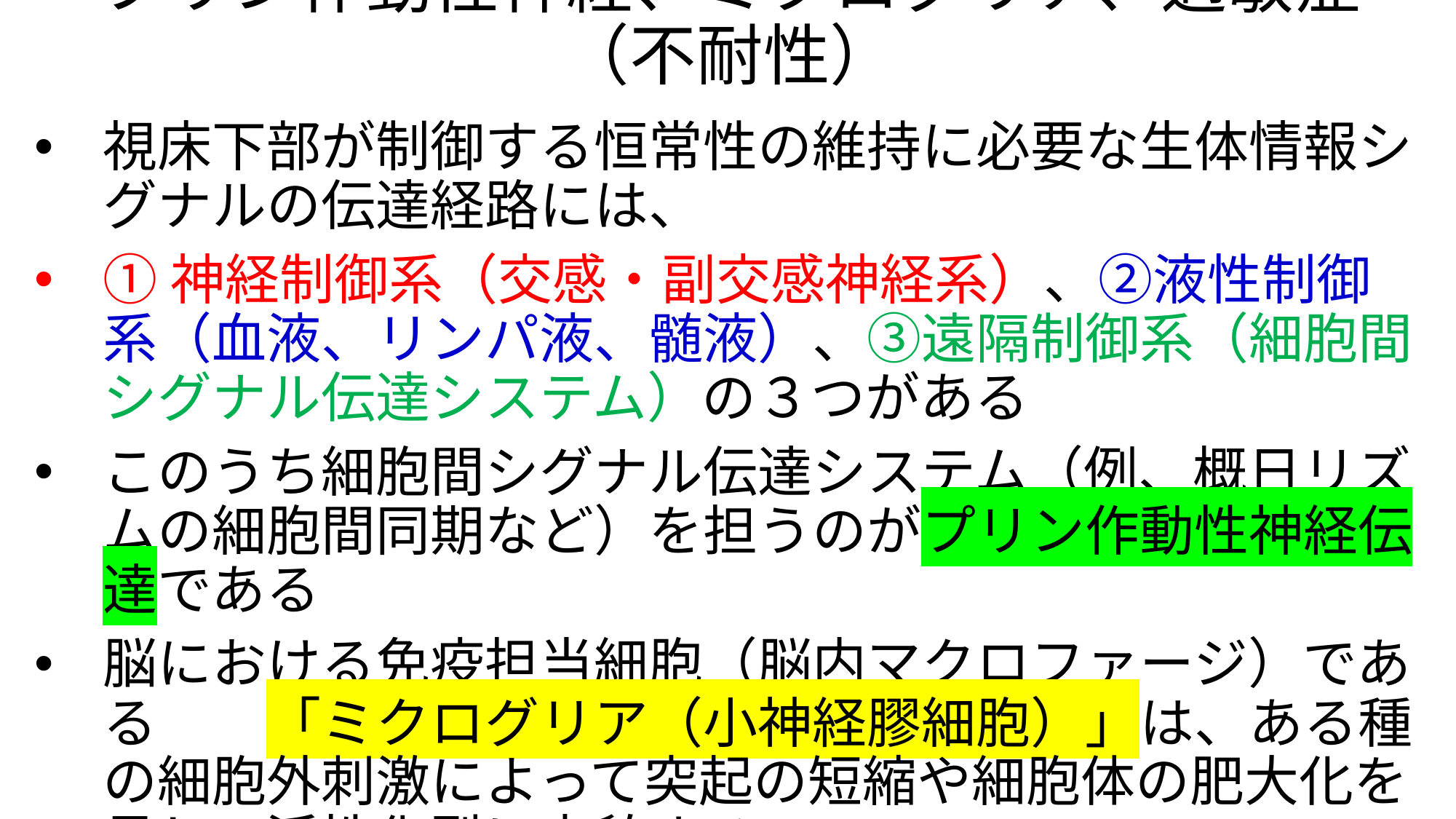

# プリン作動性神経、ミクログリア、過敏症（不耐性）
視床下部が制御する恒常性の維持に必要な生体情報シグナルの伝達経路には、
①神経制御系（交感・副交感神経系）、②液性制御系（血液、リンパ液、髄液）、③遠隔制御系（細胞間シグナル伝達システム）の３つがある
このうち細胞間シグナル伝達システム（例、概日リズムの細胞間同期など）を担うのがプリン作動性神経伝達である
脳における免疫担当細胞（脳内マクロファージ）である　　「ミクログリア（小神経膠細胞）」は、ある種の細胞外刺激によって突起の短縮や細胞体の肥大化を呈して活性化型に変貌する